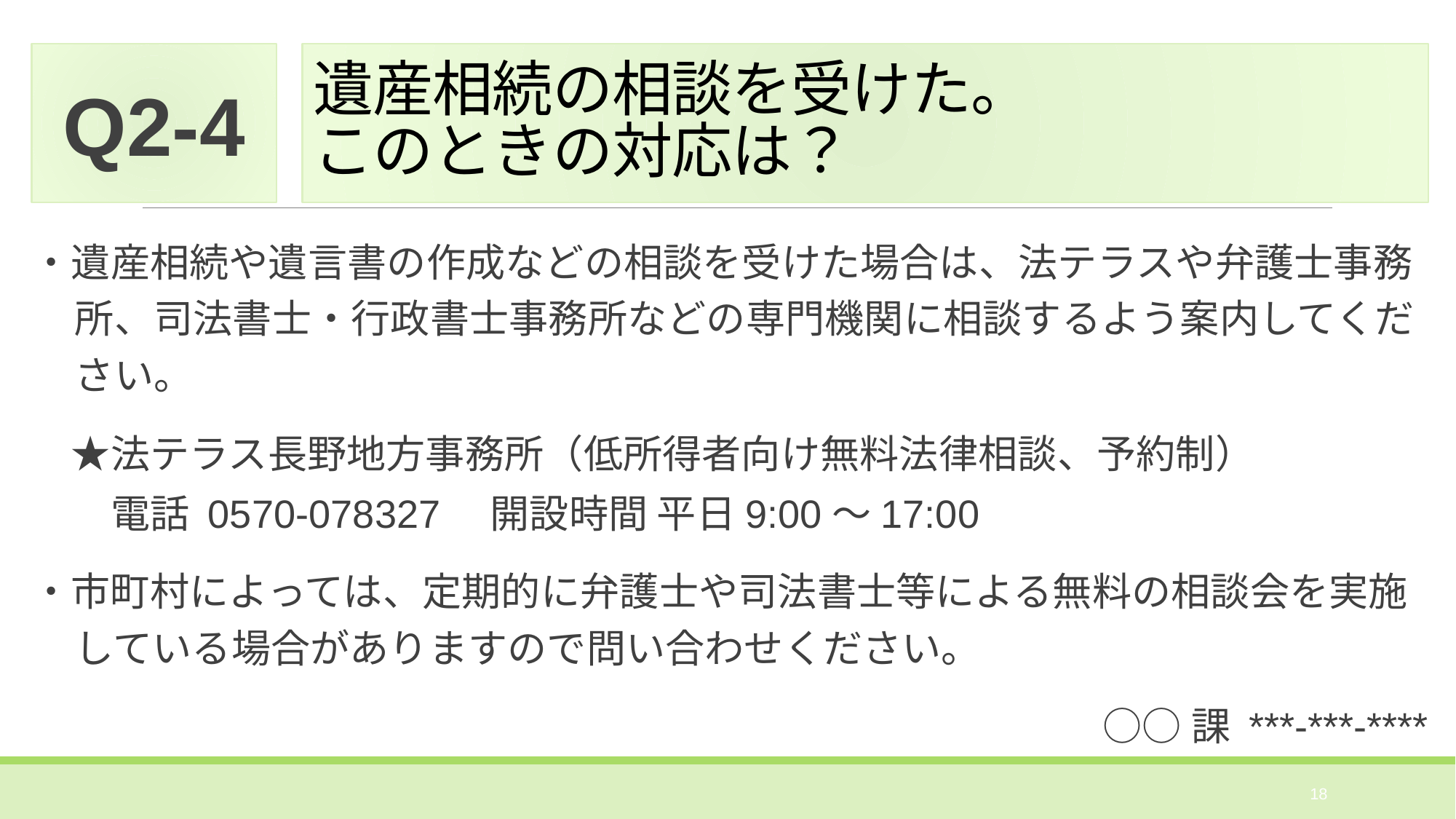

Q2-4
# 遺産相続の相談を受けた。 このときの対応は？
・遺産相続や遺言書の作成などの相談を受けた場合は、法テラスや弁護士事務所、司法書士・行政書士事務所などの専門機関に相談するよう案内してください。
　★法テラス長野地方事務所（低所得者向け無料法律相談、予約制）
　　電話 0570-078327　開設時間 平日9:00～17:00
・市町村によっては、定期的に弁護士や司法書士等による無料の相談会を実施している場合がありますので問い合わせください。
○○課 ***-***-****
18